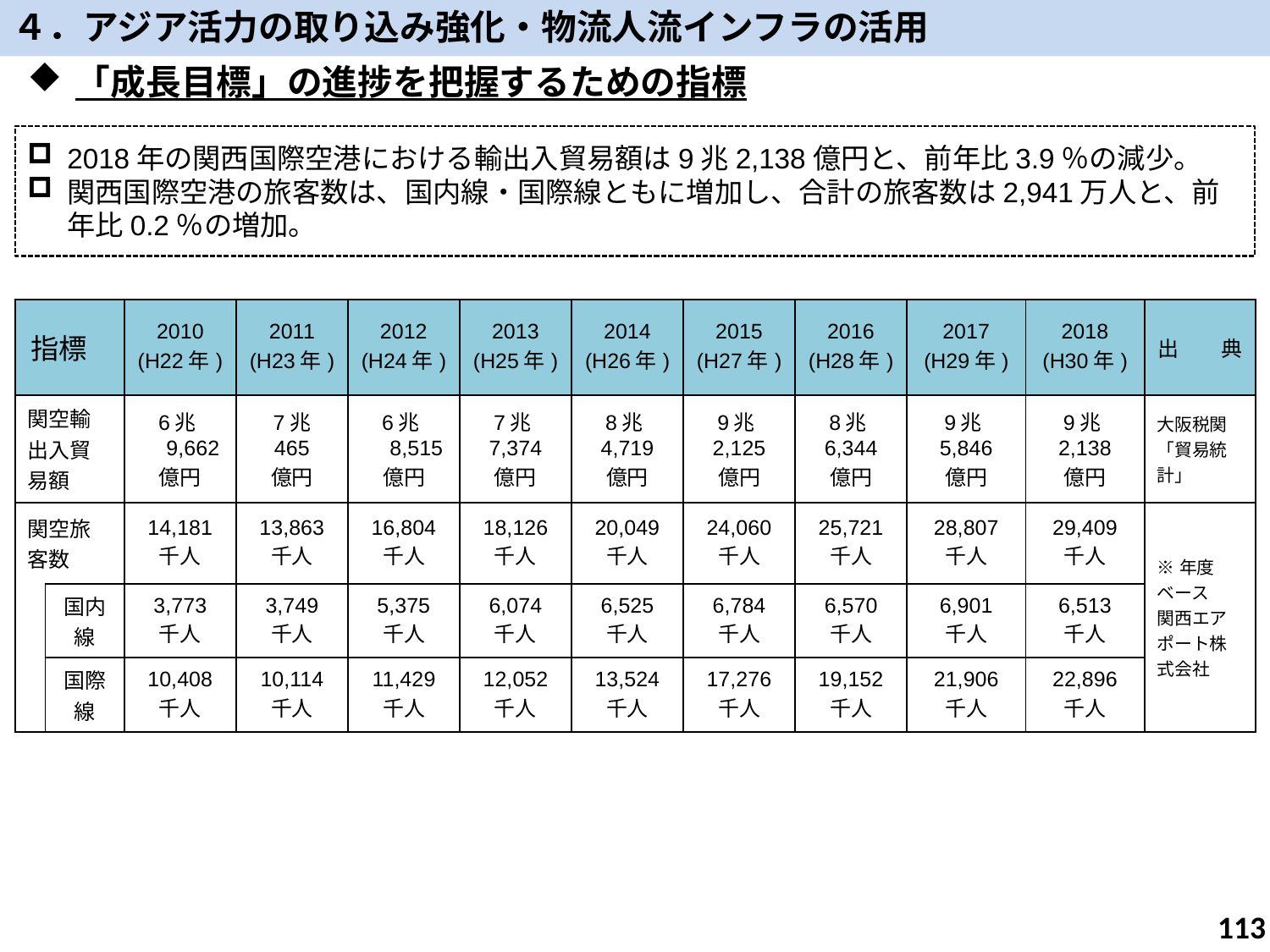

４．アジア活力の取り込み強化・物流人流インフラの活用
「成長目標」の進捗を把握するための指標
2018年の関西国際空港における輸出入貿易額は9兆2,138億円と、前年比3.9％の減少。
関西国際空港の旅客数は、国内線・国際線ともに増加し、合計の旅客数は2,941万人と、前年比0.2％の増加。
| 指標 |  | 2010 (H22年) | 2011 (H23年) | 2012 (H24年) | 2013 (H25年) | 2014 (H26年) | 2015 (H27年) | 2016 (H28年) | 2017 (H29年) | 2018 (H30年) | 出　　典 |
| --- | --- | --- | --- | --- | --- | --- | --- | --- | --- | --- | --- |
| 関空輸出入貿易額 |  | 6兆9,662 億円 | 7兆 465 億円 | 6兆8,515 億円 | 7兆7,374 億円 | 8兆4,719 億円 | 9兆2,125 億円 | 8兆6,344 億円 | 9兆5,846 億円 | 9兆2,138 億円 | 大阪税関「貿易統計」 |
| 関空旅客数 |  | 14,181 千人 | 13,863 千人 | 16,804 千人 | 18,126 千人 | 20,049 千人 | 24,060 千人 | 25,721 千人 | 28,807 千人 | 29,409 千人 | ※年度ベース 関西エアポート株式会社 |
|  | 国内線 | 3,773 千人 | 3,749 千人 | 5,375 千人 | 6,074 千人 | 6,525 千人 | 6,784 千人 | 6,570 千人 | 6,901 千人 | 6,513 千人 |  |
|  | 国際線 | 10,408 千人 | 10,114 千人 | 11,429 千人 | 12,052 千人 | 13,524 千人 | 17,276 千人 | 19,152 千人 | 21,906 千人 | 22,896 千人 |  |
113